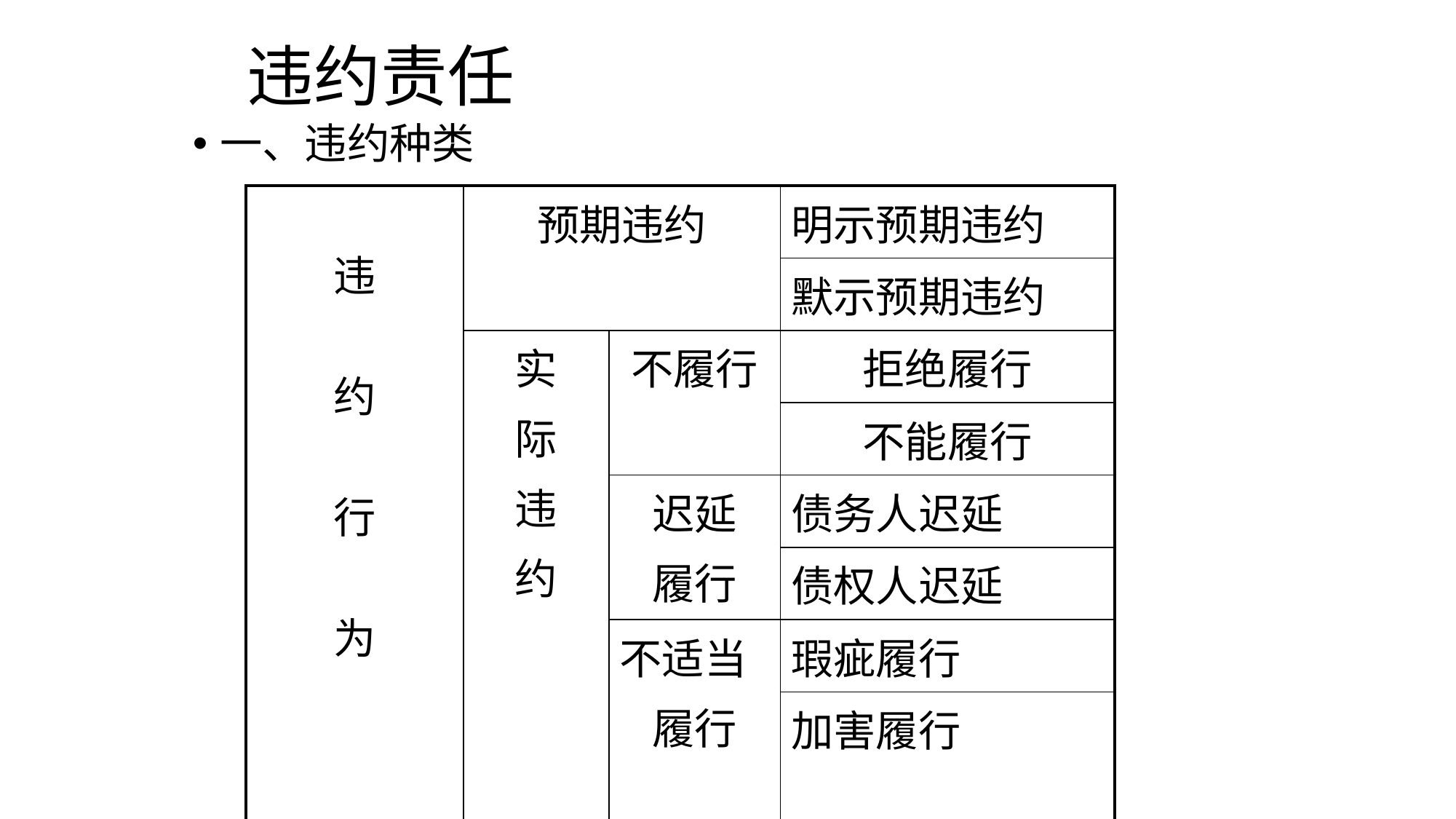

# 违约责任
一、违约种类

| 违 约 行 为 | 预期违约 |  | 明示预期违约 |
| --- | --- | --- | --- |
|  |  |  | 默示预期违约 |
|  | 实 际 违 约 | 不履行 | 拒绝履行 |
|  |  |  | 不能履行 |
|  |  | 迟延 履行 | 债务人迟延 |
|  |  |  | 债权人迟延 |
|  |  | 不适当 履行 | 瑕疵履行 |
|  |  |  | 加害履行 |